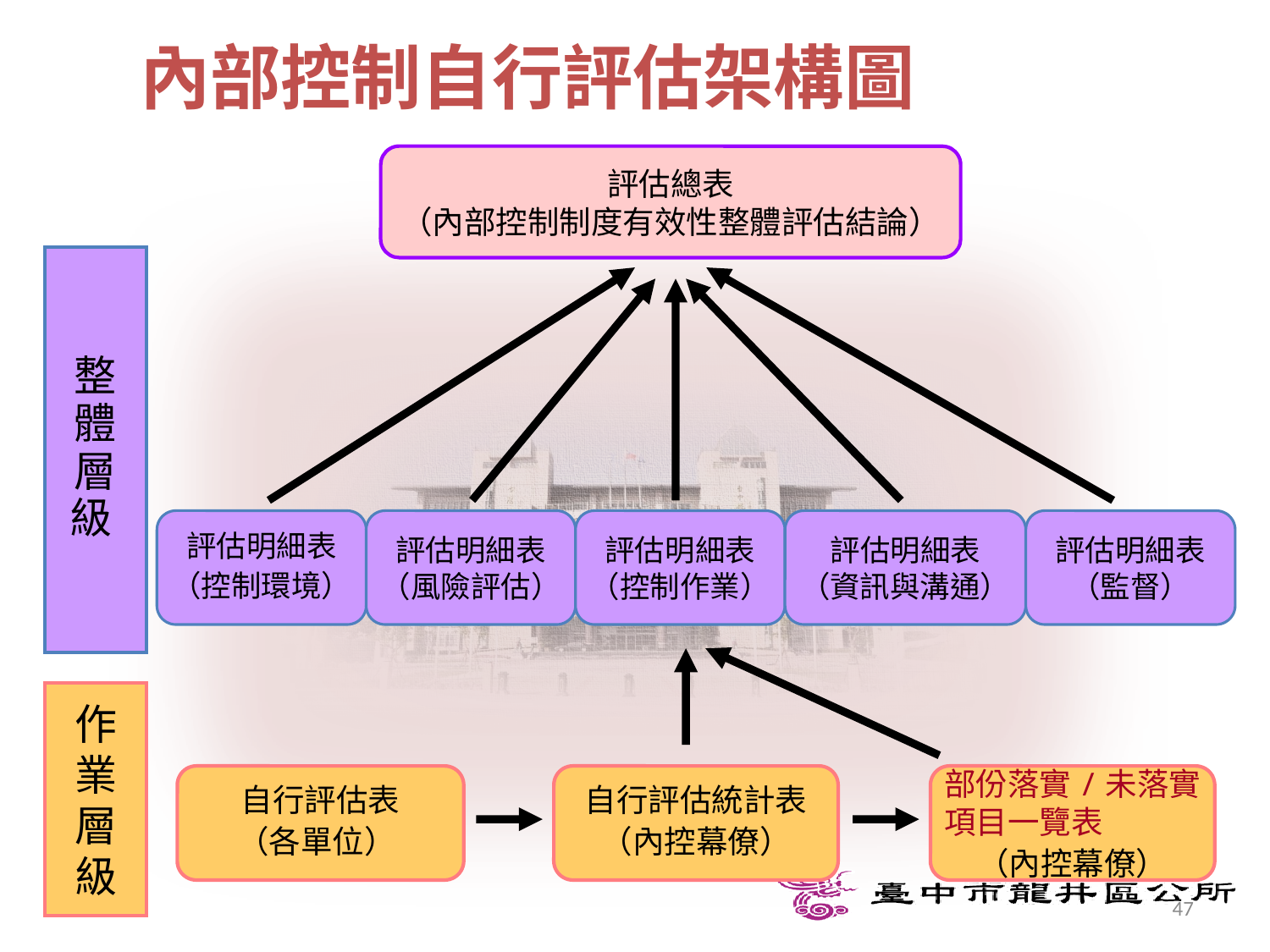

內部控制自行評估架構圖
評估總表
（內部控制制度有效性整體評估結論）
整
體
層
級

評估明細表
（控制環境）
評估明細表
（風險評估）
評估明細表
（控制作業）
評估明細表
（資訊與溝通）
評估明細表
（監督）

作
業
層
級
自行評估表
（各單位）
自行評估統計表
（內控幕僚）
部份落實/未落實項目一覽表
（內控幕僚）

47